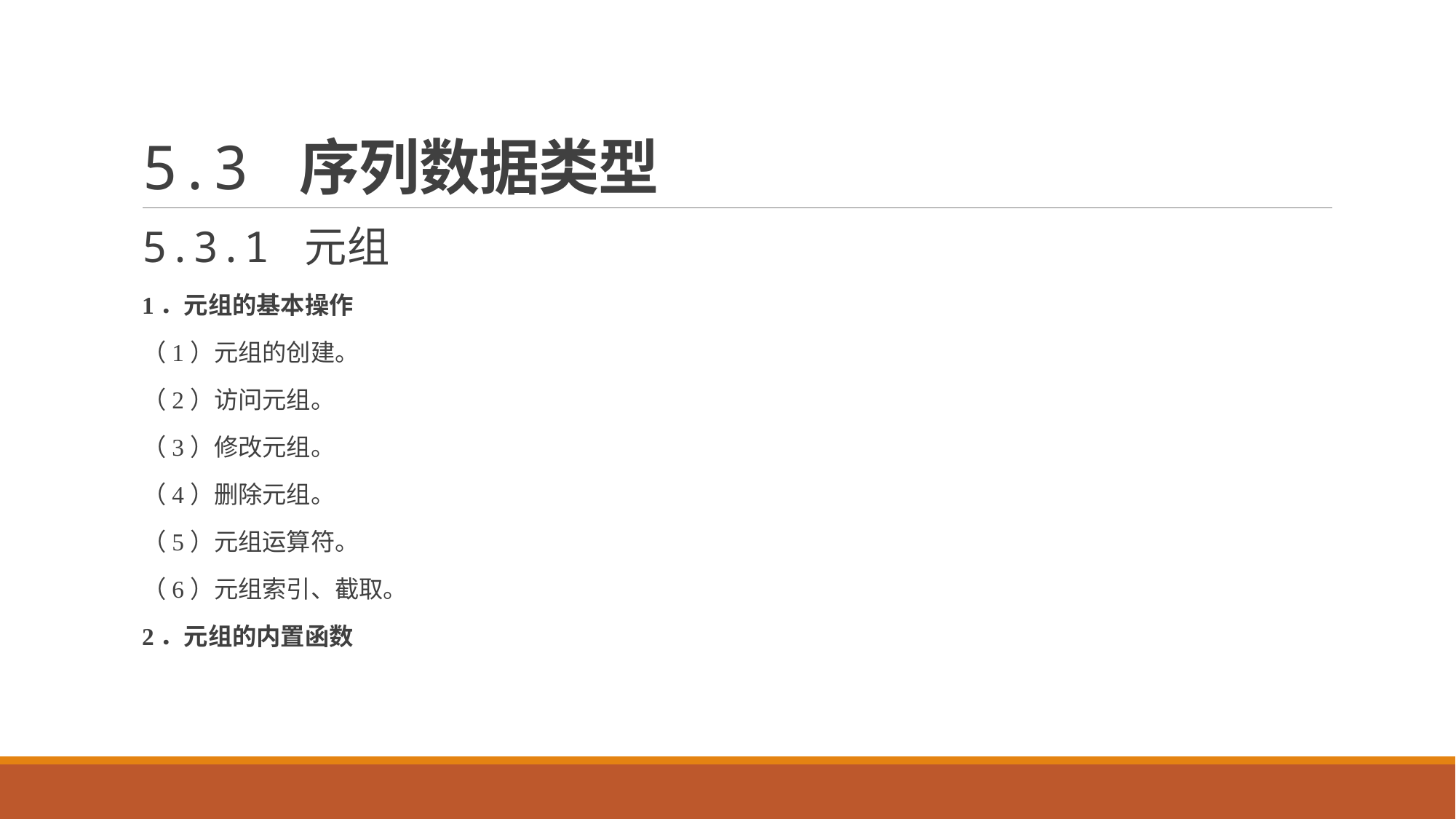

# 5.3 序列数据类型
5.3.1 元组
1．元组的基本操作
（1）元组的创建。
（2）访问元组。
（3）修改元组。
（4）删除元组。
（5）元组运算符。
（6）元组索引、截取。
2．元组的内置函数